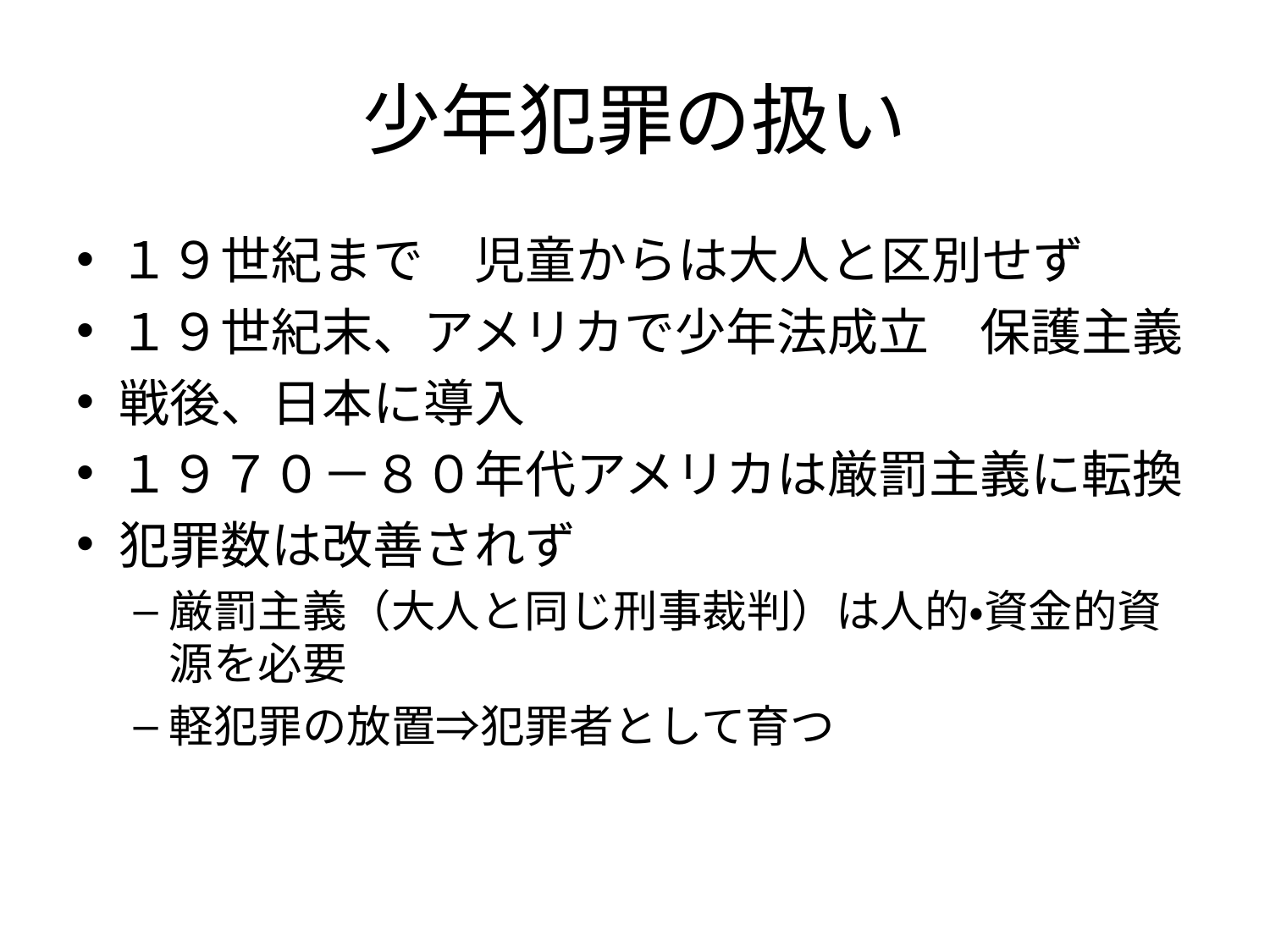

# 少年犯罪の扱い
１９世紀まで　児童からは大人と区別せず
１９世紀末、アメリカで少年法成立　保護主義
戦後、日本に導入
１９７０－８０年代アメリカは厳罰主義に転換
犯罪数は改善されず
厳罰主義（大人と同じ刑事裁判）は人的・資金的資源を必要
軽犯罪の放置⇒犯罪者として育つ